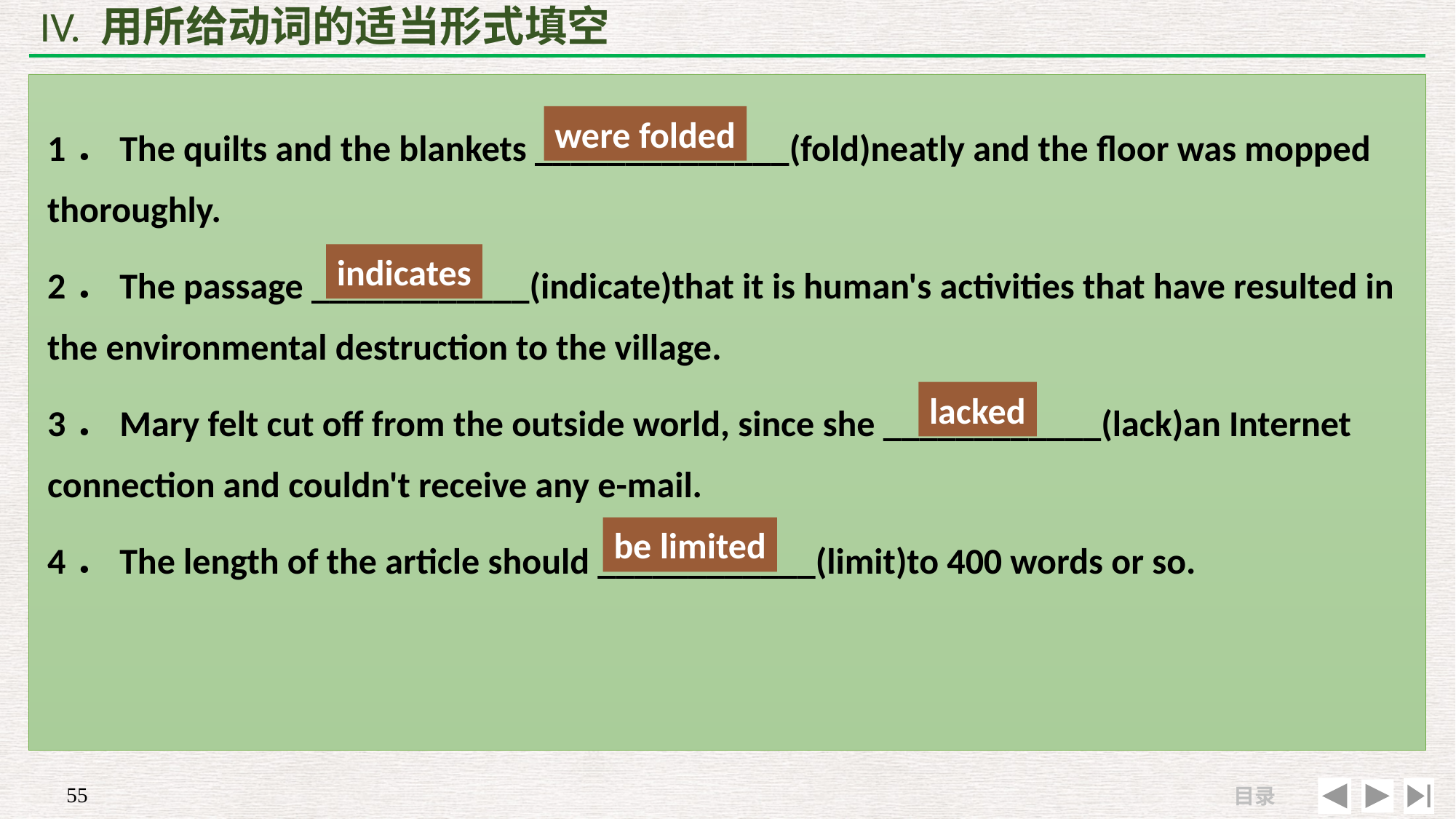

# IV. 用所给动词的适当形式填空

1．The quilts and the blankets ______________(fold)neatly and the floor was mopped thoroughly.
2．The passage ____________(indicate)that it is human's activities that have resulted in the environmental destruction to the village.
3．Mary felt cut off from the outside world, since she ____________(lack)an Internet connection and couldn't receive any e-mail.
4．The length of the article should ____________(limit)to 400 words or so.
were folded
indicates
lacked
be limited